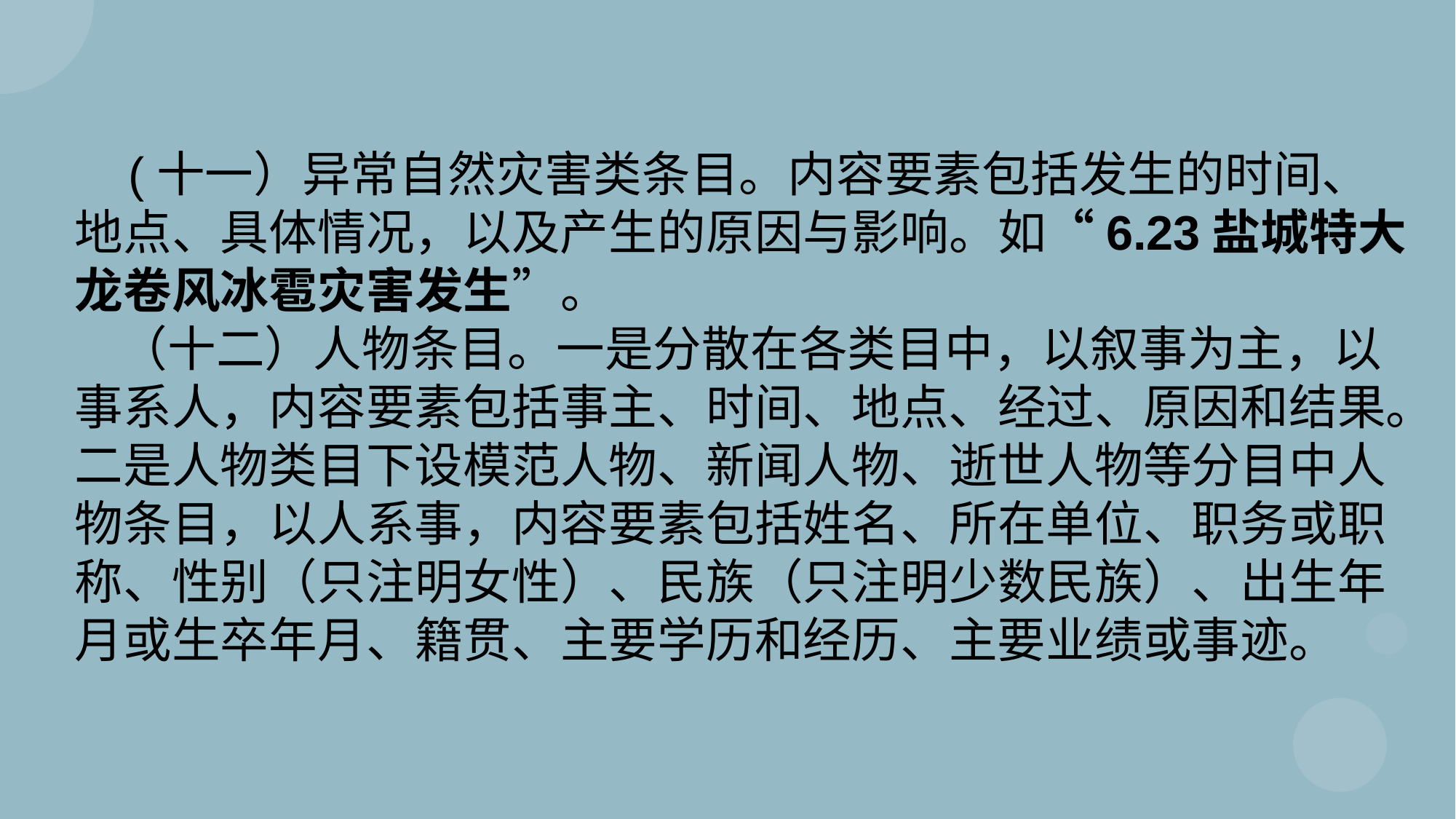

(十一）异常自然灾害类条目。内容要素包括发生的时间、地点、具体情况，以及产生的原因与影响。如“6.23盐城特大龙卷风冰雹灾害发生”。
   （十二）人物条目。一是分散在各类目中，以叙事为主，以事系人，内容要素包括事主、时间、地点、经过、原因和结果。二是人物类目下设模范人物、新闻人物、逝世人物等分目中人物条目，以人系事，内容要素包括姓名、所在单位、职务或职称、性别（只注明女性）、民族（只注明少数民族）、出生年月或生卒年月、籍贯、主要学历和经历、主要业绩或事迹。